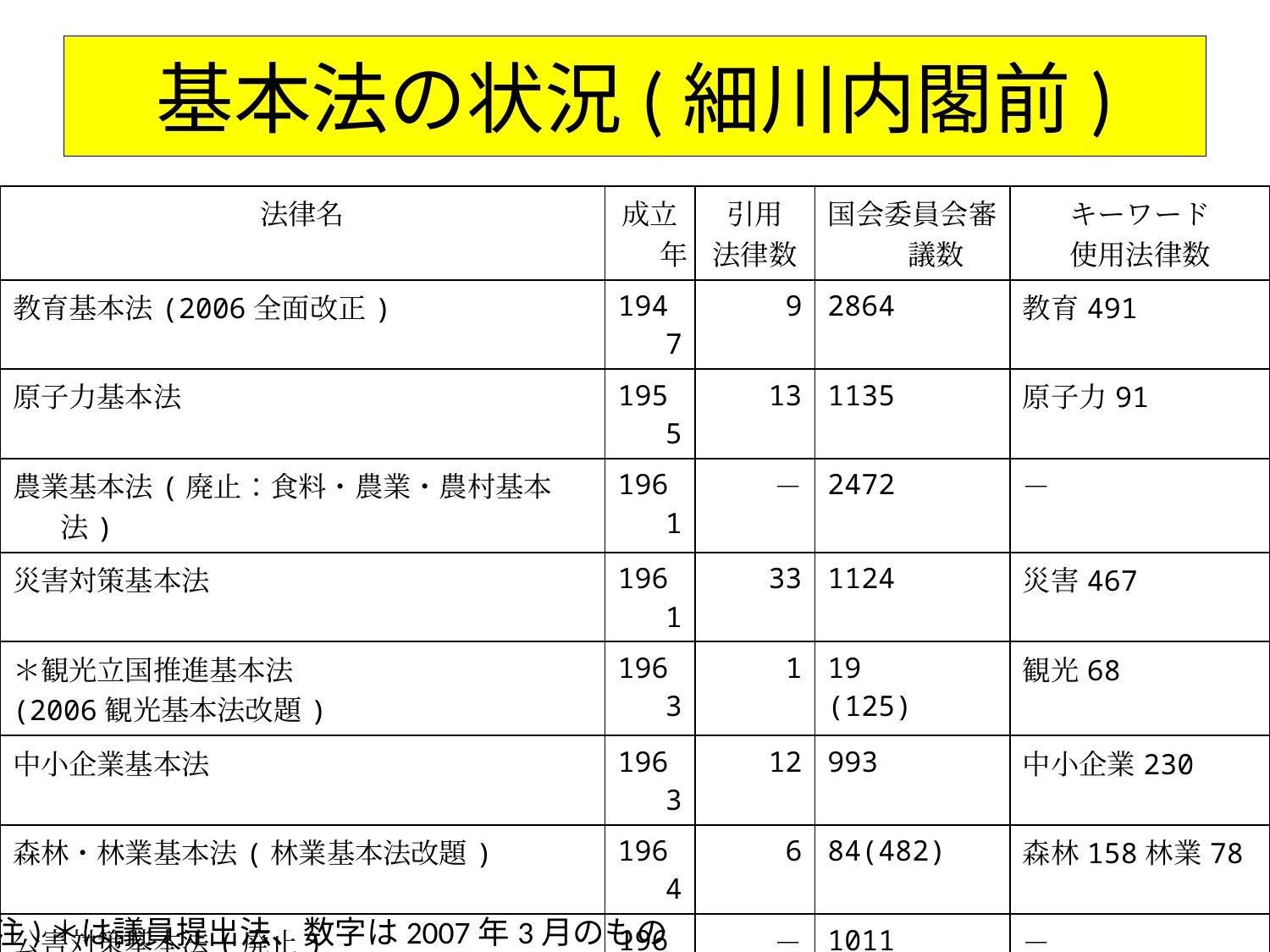

# 基本法の状況(細川内閣前)

| 法律名 | 成立年 | 引用 法律数 | 国会委員会審議数 | キーワード 使用法律数 |
| --- | --- | --- | --- | --- |
| 教育基本法(2006全面改正) | 1947 | 9 | 2864 | 教育491 |
| 原子力基本法 | 1955 | 13 | 1135 | 原子力91 |
| 農業基本法(廃止：食料・農業・農村基本法) | 1961 | － | 2472 | － |
| 災害対策基本法 | 1961 | 33 | 1124 | 災害467 |
| ＊観光立国推進基本法 (2006観光基本法改題) | 1963 | 1 | 19 (125) | 観光68 |
| 中小企業基本法 | 1963 | 12 | 993 | 中小企業230 |
| 森林・林業基本法(林業基本法改題) | 1964 | 6 | 84(482) | 森林158林業78 |
| 公害対策基本法(廃止) | 1967 | － | 1011 | － |
| ＊消費者基本法(消費者保護基本法改題) | 1968 | 2 | 130(350) | 消費者103 |
| ＊障害者基本法 | 1970 | 4 | 280 | 障害者198 |
| 交通安全対策基本法 | 1970 | 3 | 221 | 交通安全40 |
| 土地基本法 | 1989 | 2 | 619 | 土地531 |
| 環境基本法 | 1993 | 27 | 393 | 環境577 |
 (注)＊は議員提出法、数字は2007年3月のもの